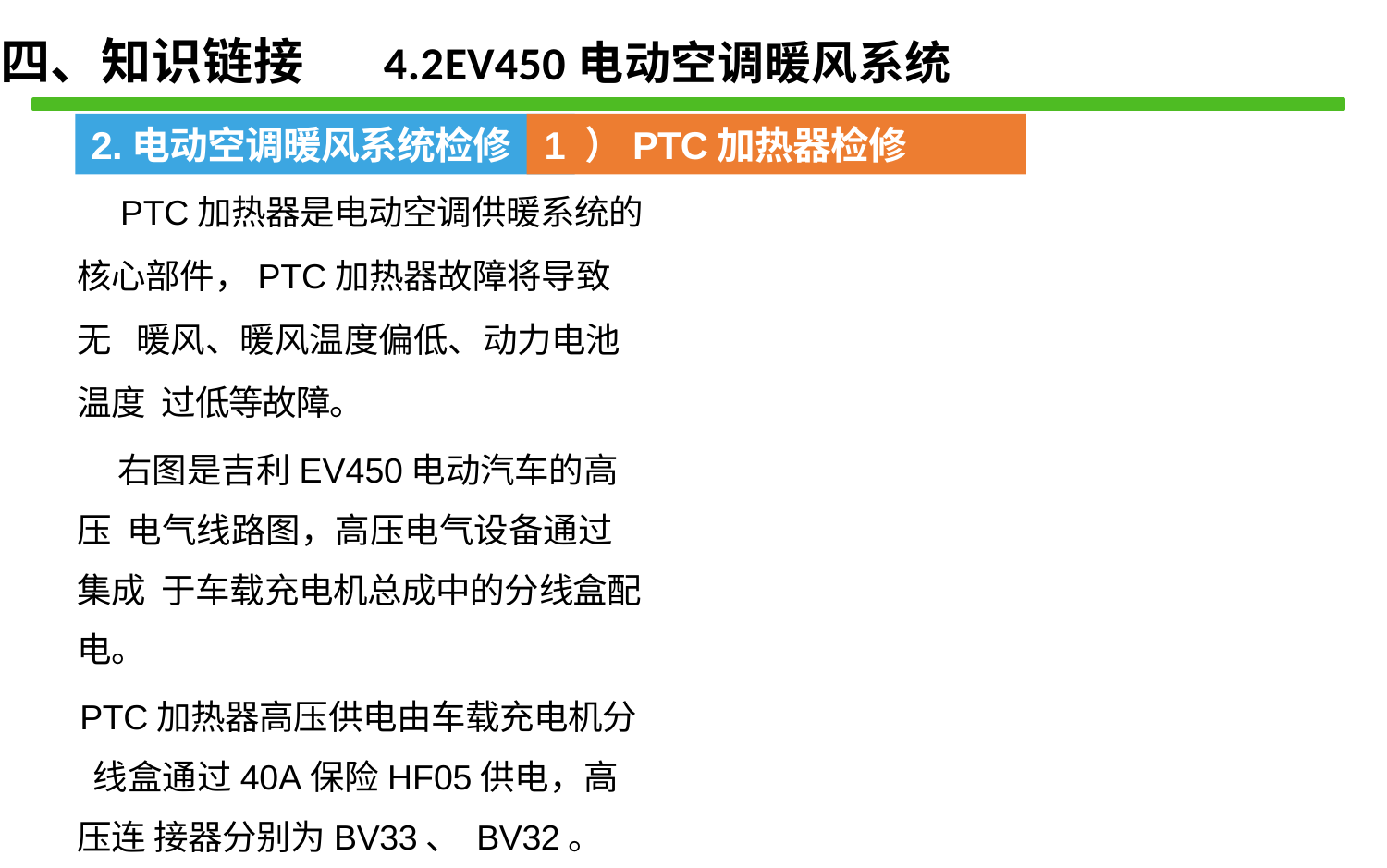

四、知识链接     4.2EV450电动空调暖风系统

2.电动空调暖风系统检修   1 ）PTC加热器检修

PTC加热器是电动空调供暖系统的
核心部件，PTC加热器故障将导致无   暖风、暖风温度偏低、动力电池温度  过低等故障。
右图是吉利EV450电动汽车的高压  电气线路图，高压电气设备通过集成  于车载充电机总成中的分线盒配电。
PTC加热器高压供电由车载充电机分   线盒通过40A保险HF05供电，高压连 接器分别为BV33、 BV32。